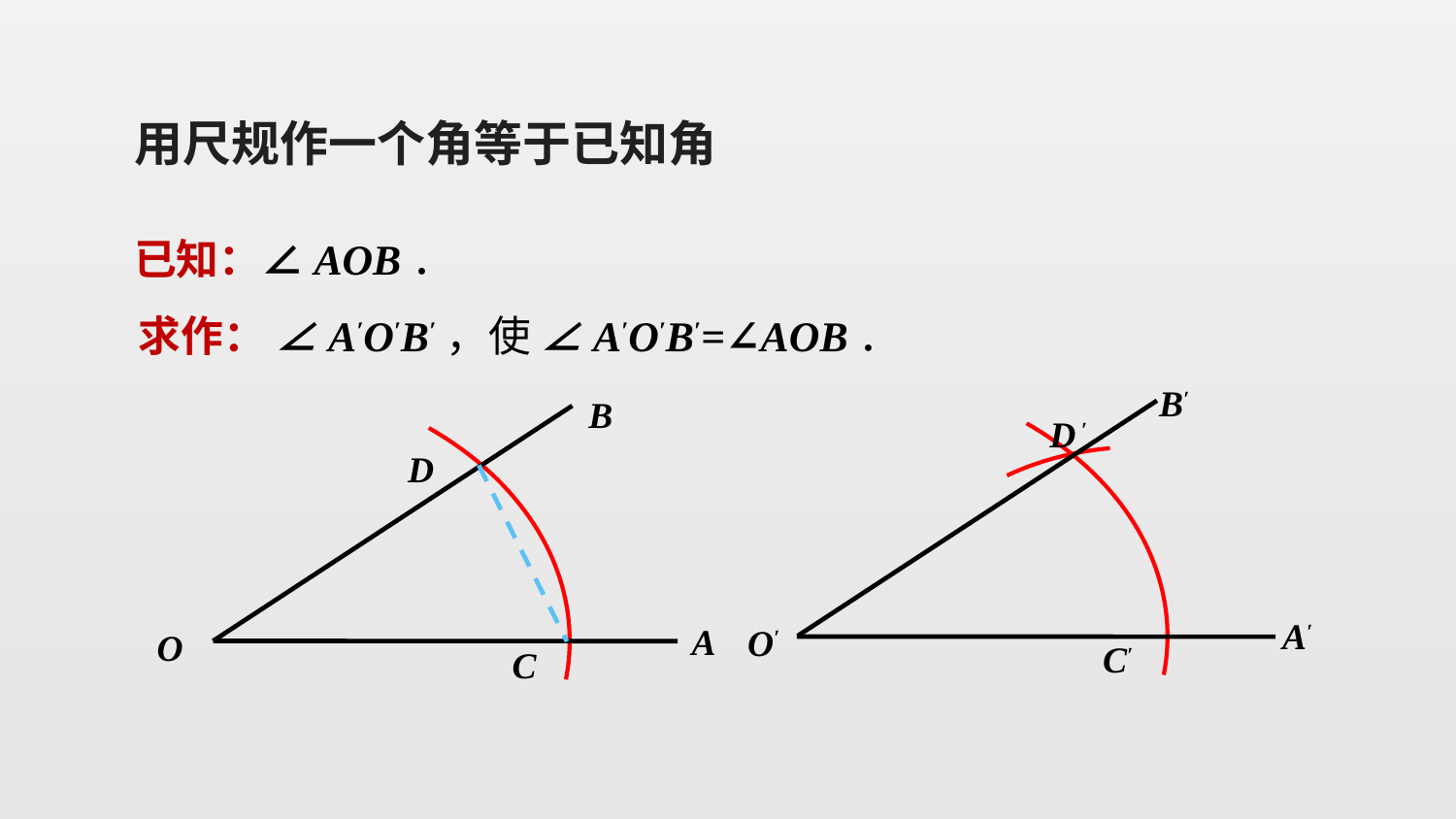

用尺规作一个角等于已知角
  已知：∠AOB．
  求作： ∠A′O′B′，使 ∠A′O′B′=∠AOB．
B′
B

D ′

D

A′
A
O′
O
C′
C